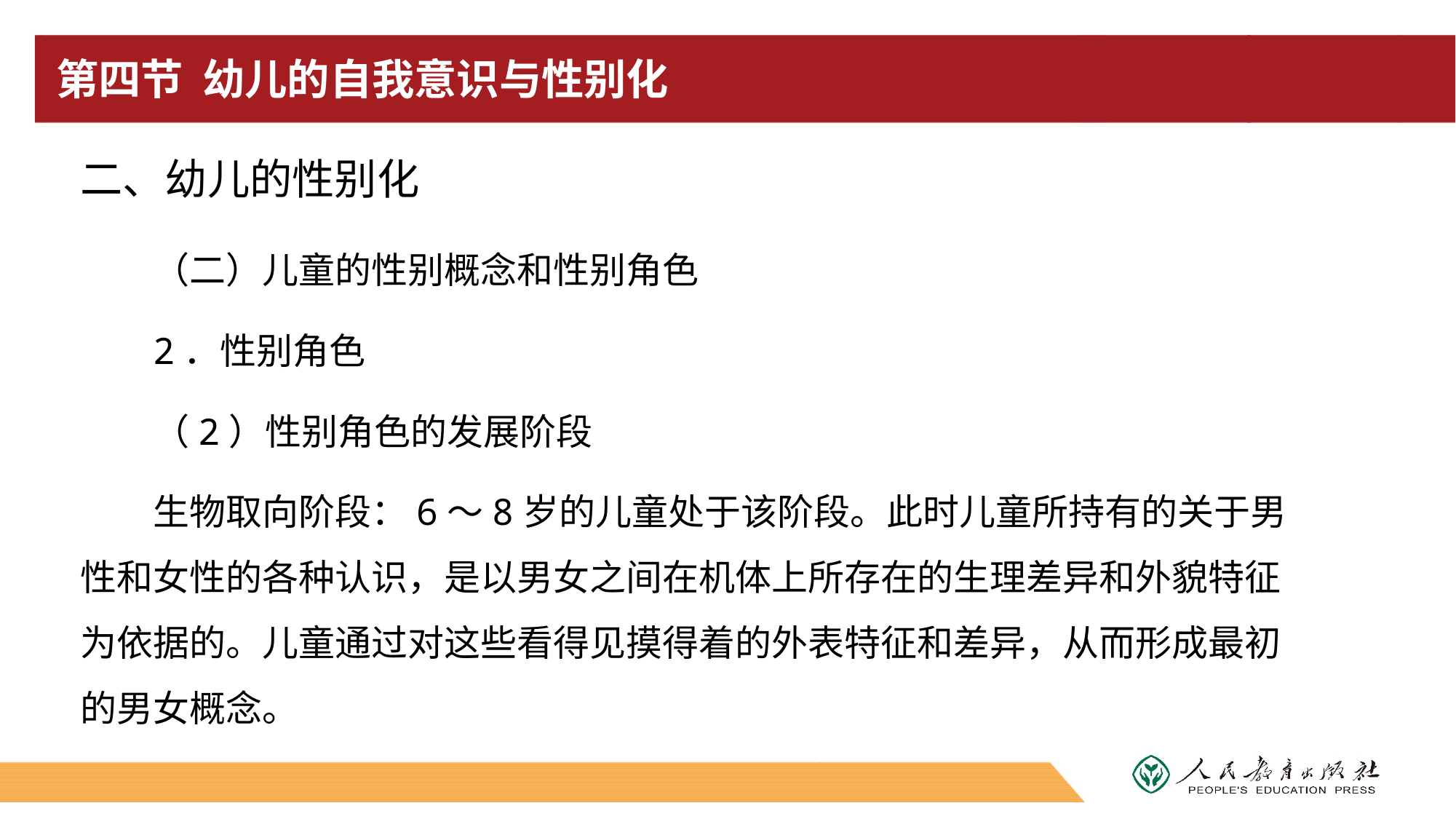

# 第四节  幼儿的自我意识与性别化
二、幼儿的性别化
（二）儿童的性别概念和性别角色
2．性别角色
（2）性别角色的发展阶段
生物取向阶段：6～8岁的儿童处于该阶段。此时儿童所持有的关于男性和女性的各种认识，是以男女之间在机体上所存在的生理差异和外貌特征为依据的。儿童通过对这些看得见摸得着的外表特征和差异，从而形成最初的男女概念。